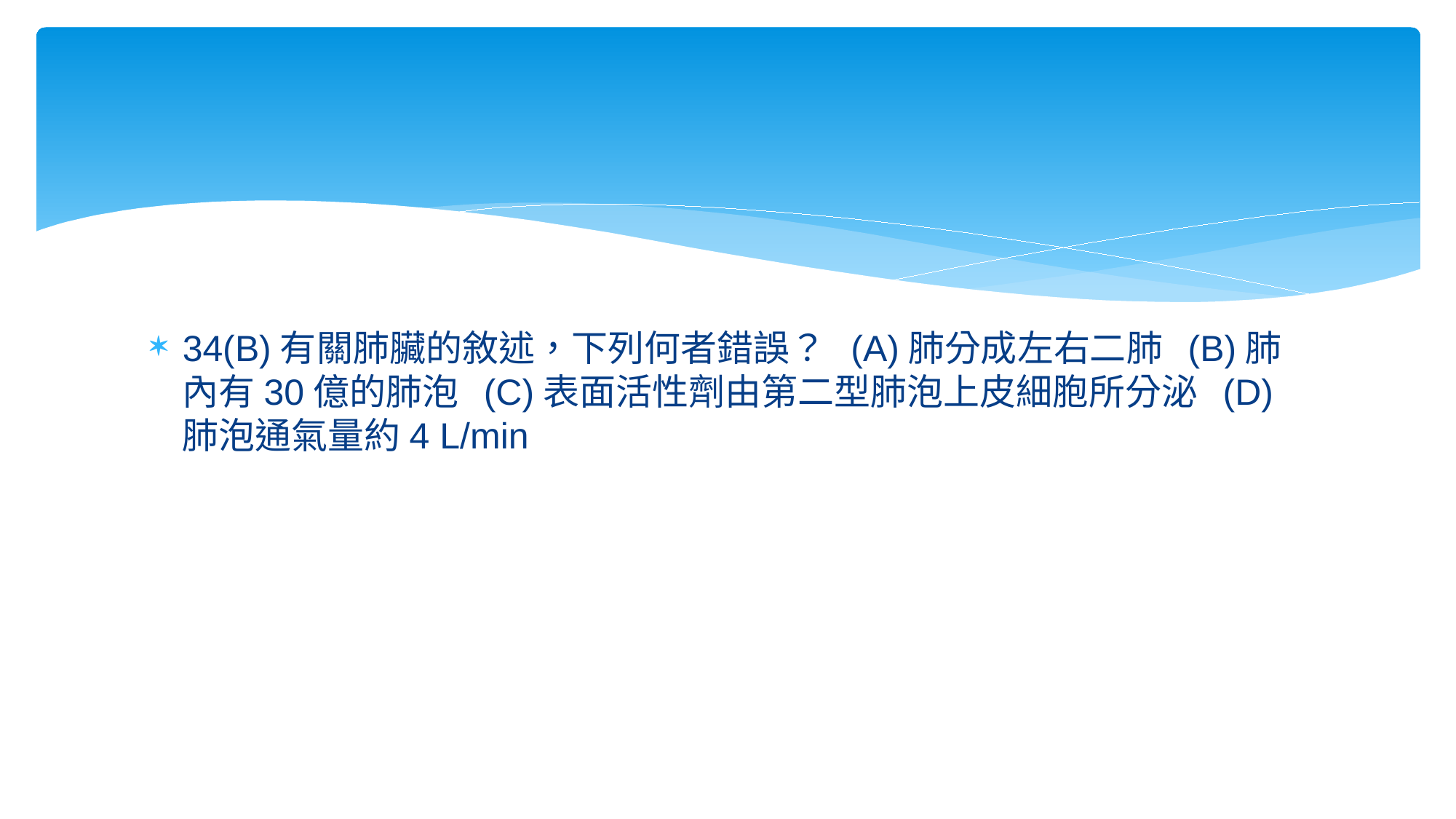

#
34(B)有關肺臟的敘述，下列何者錯誤？  (A)肺分成左右二肺  (B)肺內有30億的肺泡  (C)表面活性劑由第二型肺泡上皮細胞所分泌  (D)肺泡通氣量約4 L/min